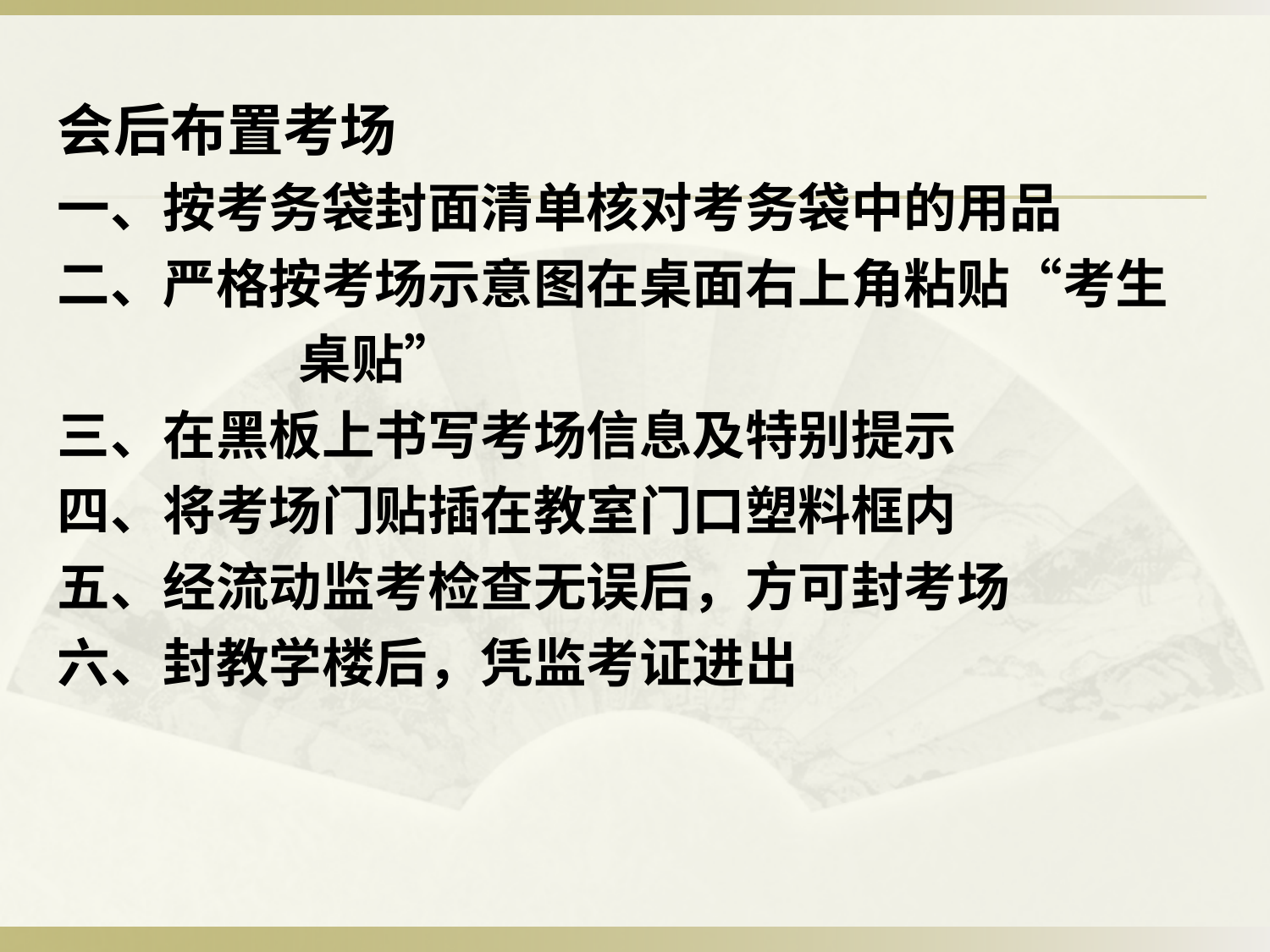

会后布置考场
一、按考务袋封面清单核对考务袋中的用品
二、严格按考场示意图在桌面右上角粘贴“考生                       桌贴”
三、在黑板上书写考场信息及特别提示
四、将考场门贴插在教室门口塑料框内
五、经流动监考检查无误后，方可封考场
六、封教学楼后，凭监考证进出